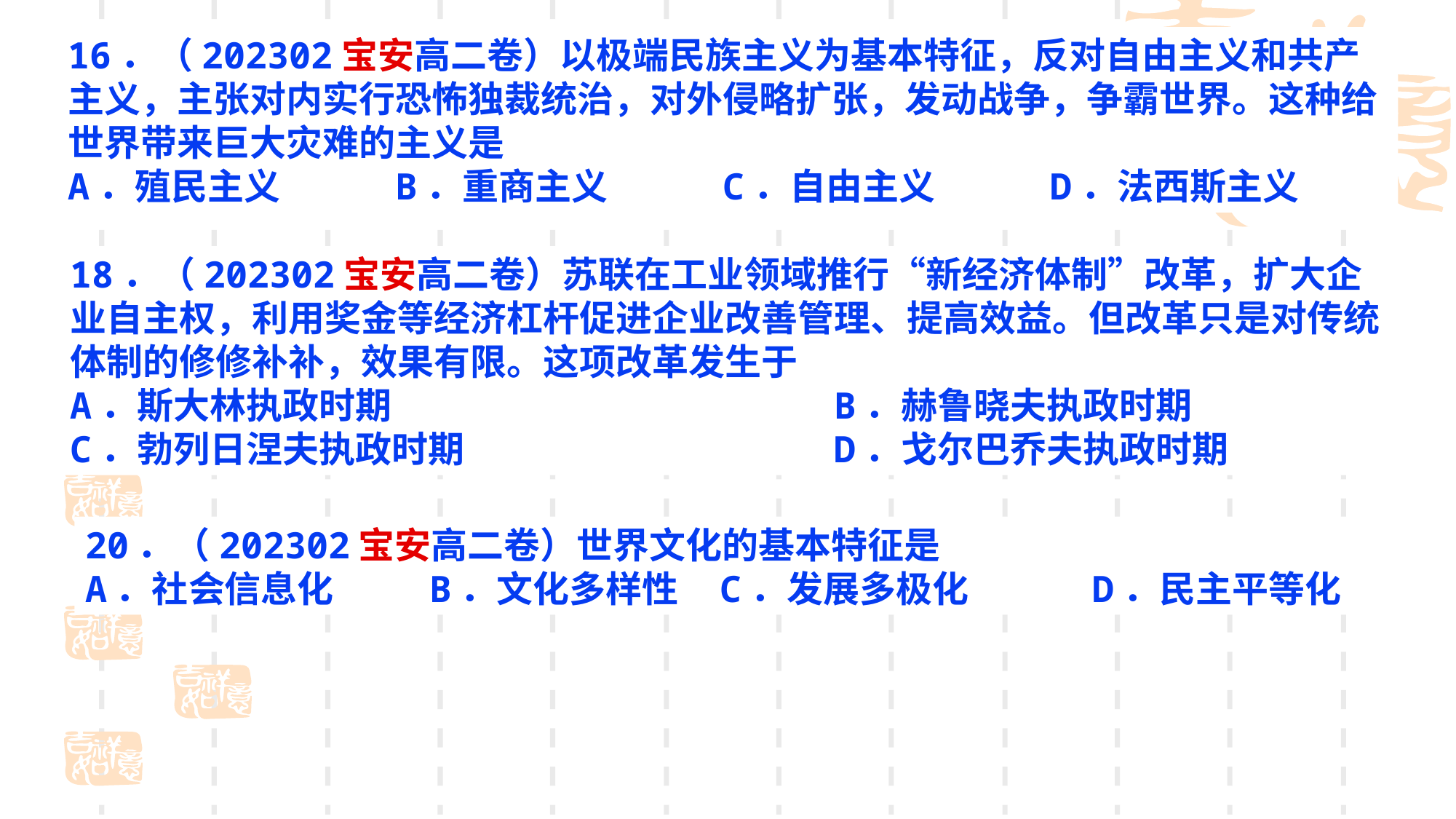

16．（202302宝安高二卷）以极端民族主义为基本特征，反对自由主义和共产主义，主张对内实行恐怖独裁统治，对外侵略扩张，发动战争，争霸世界。这种给世界带来巨大灾难的主义是
A．殖民主义		B．重商主义  	C．自由主义		D．法西斯主义
18．（202302宝安高二卷）苏联在工业领域推行“新经济体制”改革，扩大企业自主权，利用奖金等经济杠杆促进企业改善管理、提高效益。但改革只是对传统体制的修修补补，效果有限。这项改革发生于
A．斯大林执政时期					B．赫鲁晓夫执政时期
C．勃列日涅夫执政时期				D．戈尔巴乔夫执政时期
20．（202302宝安高二卷）世界文化的基本特征是
A．社会信息化	 B．文化多样性    C．发展多极化	  D．民主平等化